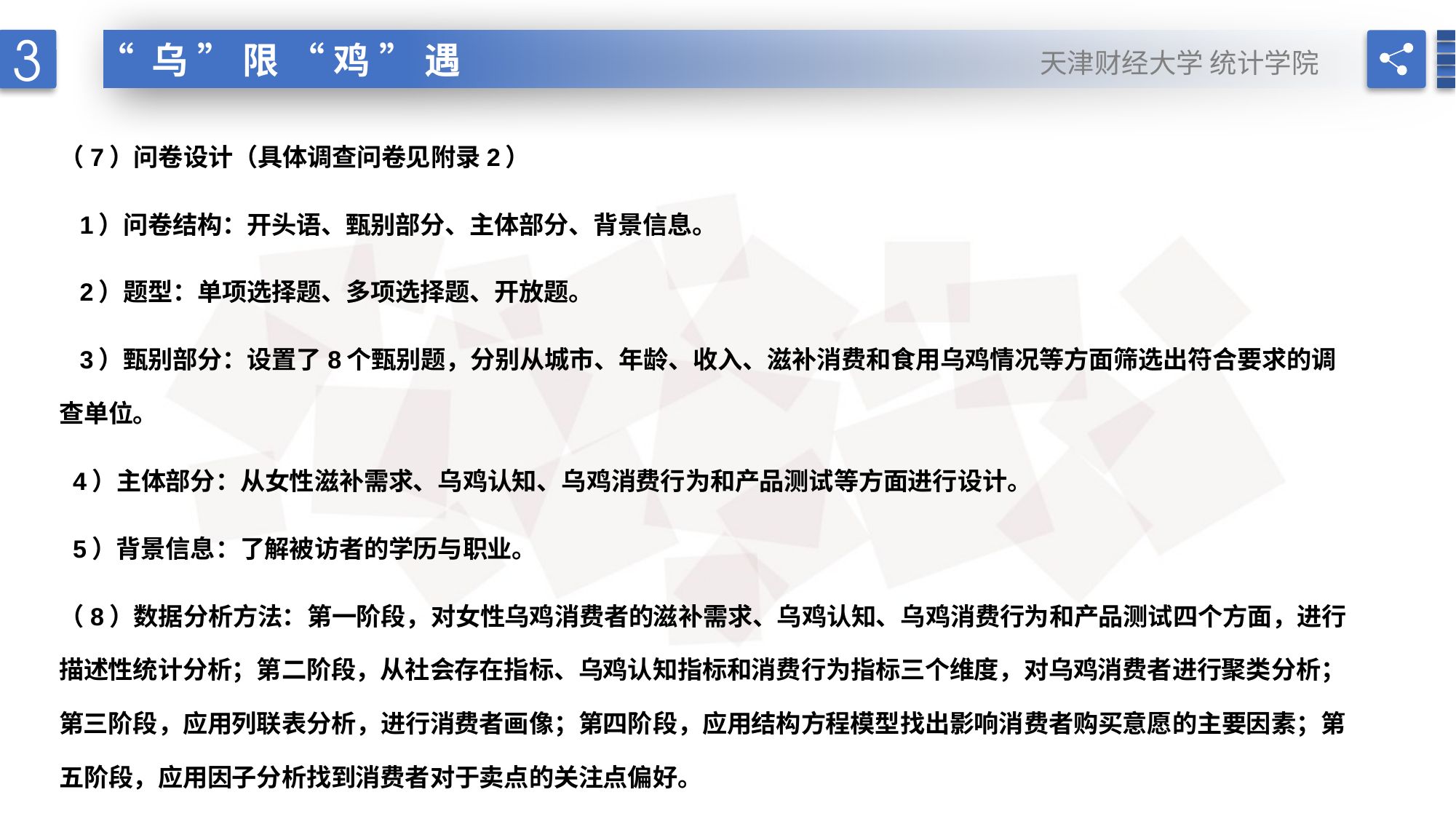

3

天津财经大学 统计学院

“乌”限“鸡”遇
（7）问卷设计（具体调查问卷见附录2）
   1）问卷结构：开头语、甄别部分、主体部分、背景信息。
   2）题型：单项选择题、多项选择题、开放题。
   3）甄别部分：设置了8个甄别题，分别从城市、年龄、收入、滋补消费和食用乌鸡情况等方面筛选出符合要求的调查单位。
  4）主体部分：从女性滋补需求、乌鸡认知、乌鸡消费行为和产品测试等方面进行设计。
  5）背景信息：了解被访者的学历与职业。
（8）数据分析方法：第一阶段，对女性乌鸡消费者的滋补需求、乌鸡认知、乌鸡消费行为和产品测试四个方面，进行描述性统计分析；第二阶段，从社会存在指标、乌鸡认知指标和消费行为指标三个维度，对乌鸡消费者进行聚类分析；第三阶段，应用列联表分析，进行消费者画像；第四阶段，应用结构方程模型找出影响消费者购买意愿的主要因素；第五阶段，应用因子分析找到消费者对于卖点的关注点偏好。